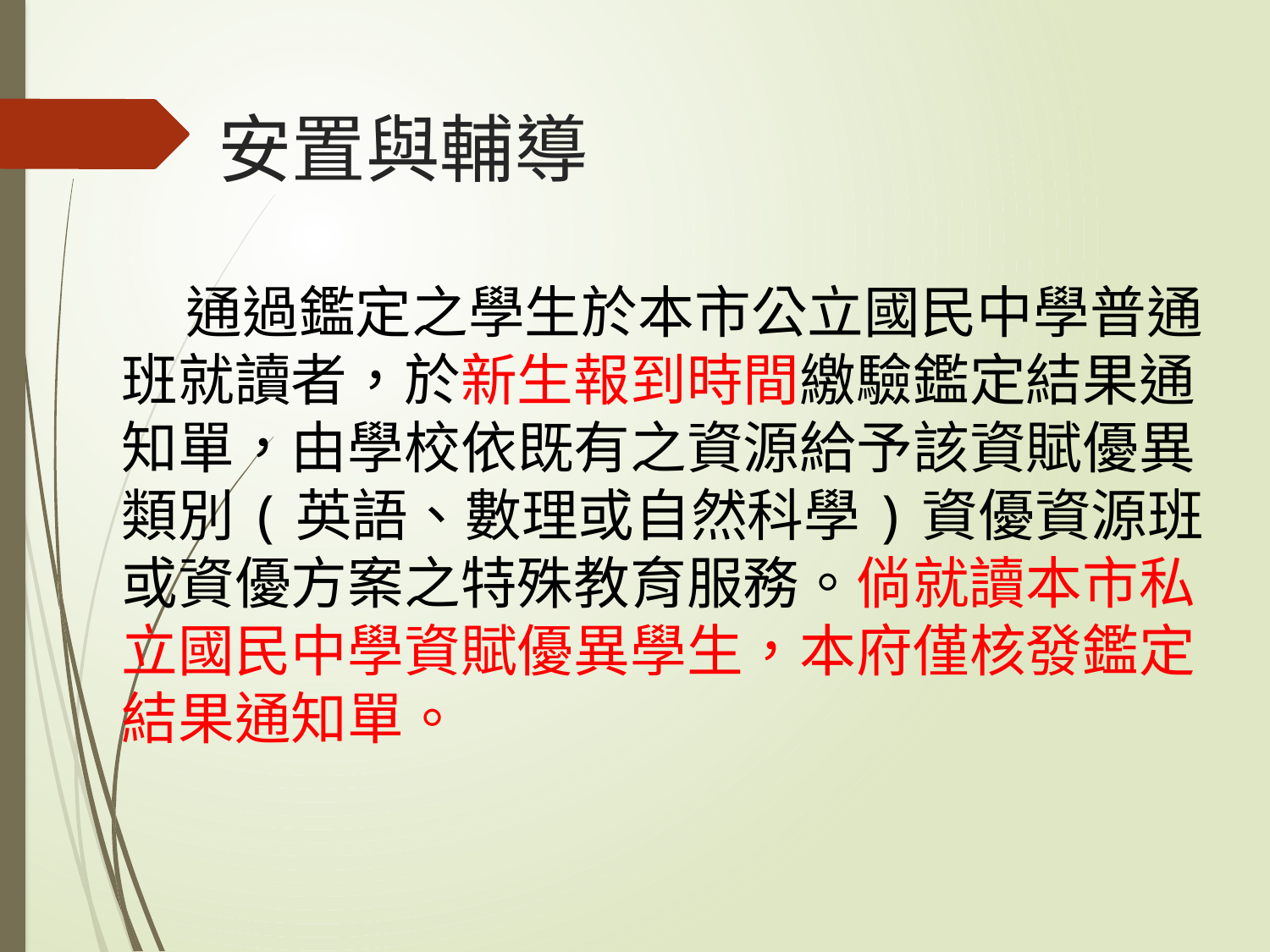

# 安置與輔導

    通過鑑定之學生於本市公立國民中學普通班就讀者，於新生報到時間繳驗鑑定結果通知單，由學校依既有之資源給予該資賦優異類別(英語、數理或自然科學)資優資源班或資優方案之特殊教育服務。倘就讀本市私立國民中學資賦優異學生，本府僅核發鑑定結果通知單。